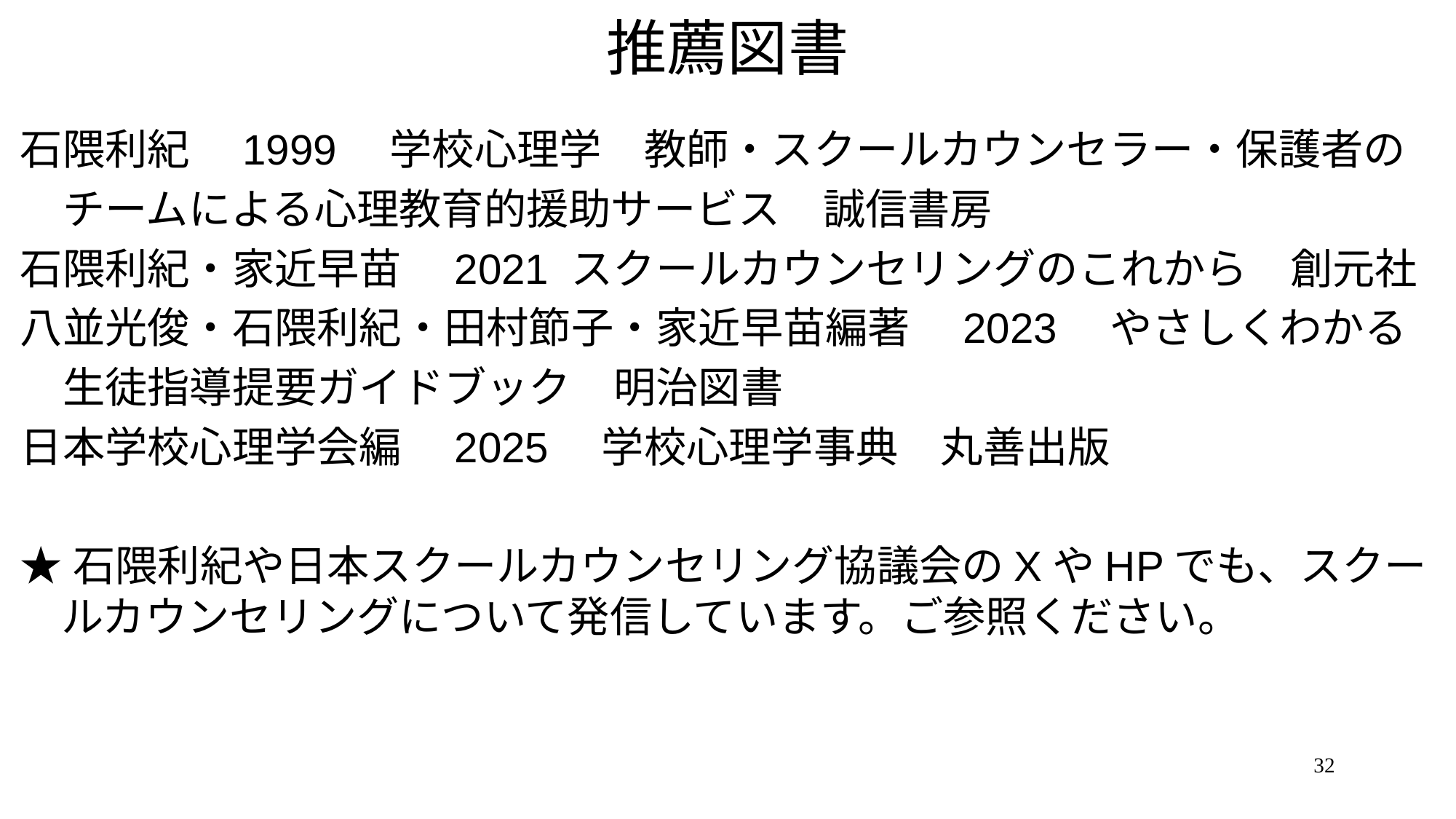

# 推薦図書
石隈利紀　1999　学校心理学　教師・スクールカウンセラー・保護者の
　チームによる心理教育的援助サービス　誠信書房
石隈利紀・家近早苗　2021 スクールカウンセリングのこれから　創元社
八並光俊・石隈利紀・田村節子・家近早苗編著　2023　やさしくわかる
　生徒指導提要ガイドブック　明治図書
日本学校心理学会編　2025　学校心理学事典　丸善出版

★石隈利紀や日本スクールカウンセリング協議会のXやHPでも、スクールカウンセリングについて発信しています。ご参照ください。
32